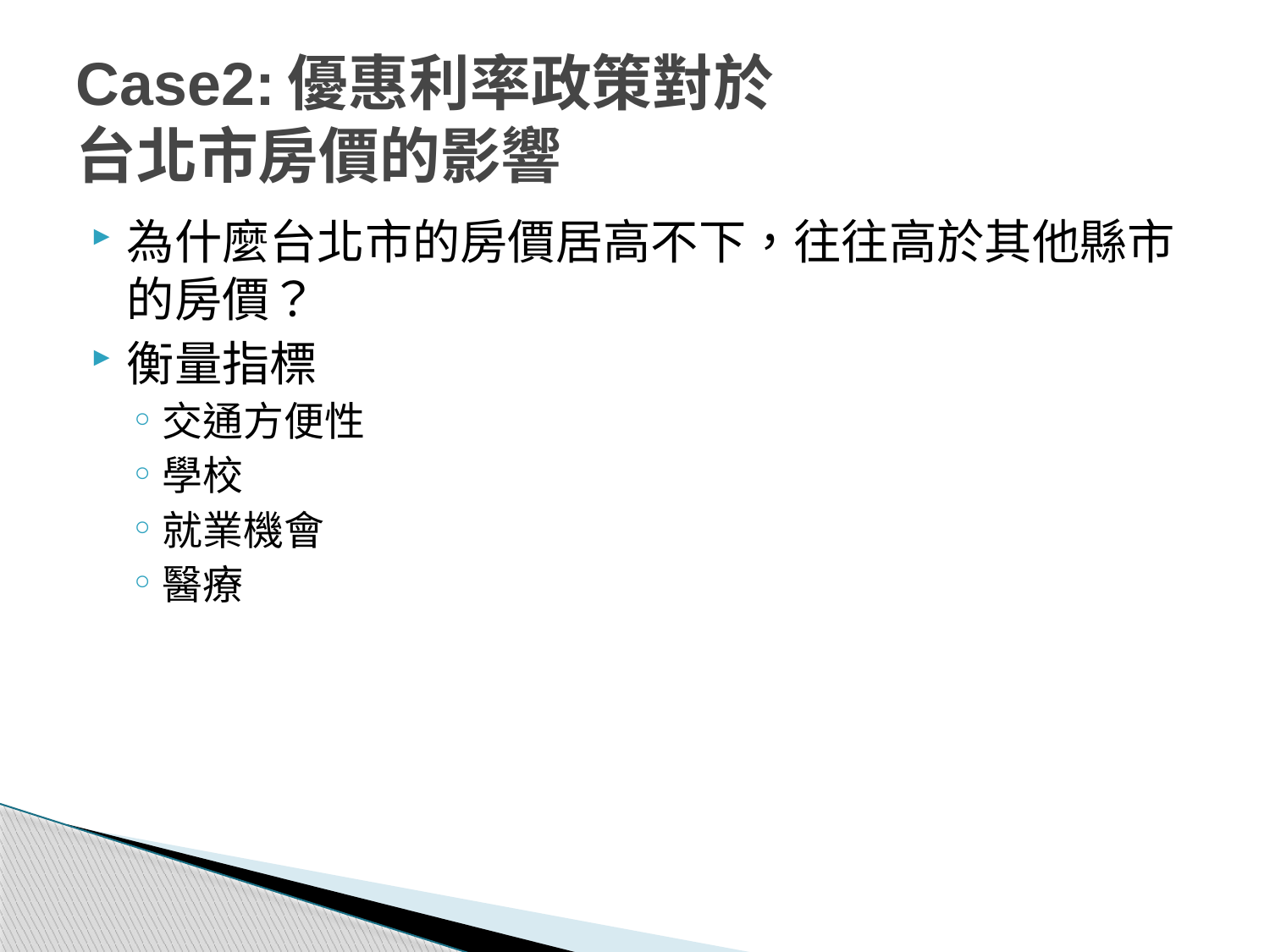

# Case2:優惠利率政策對於 台北市房價的影響
為什麼台北市的房價居高不下，往往高於其他縣市的房價？
衡量指標
交通方便性
學校
就業機會
醫療